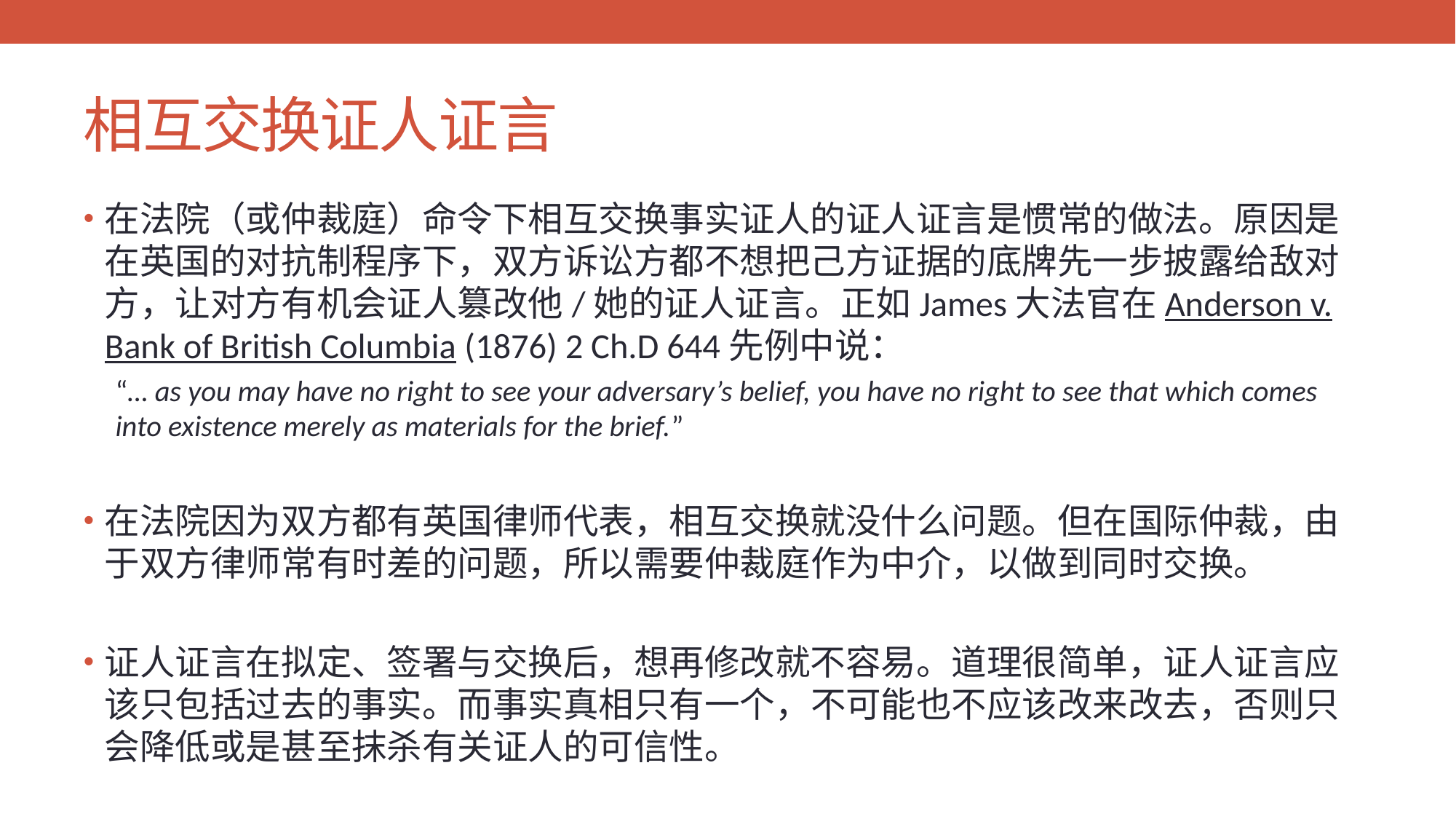

# 相互交换证人证言
在法院（或仲裁庭）命令下相互交换事实证人的证人证言是惯常的做法。原因是在英国的对抗制程序下，双方诉讼方都不想把己方证据的底牌先一步披露给敌对方，让对方有机会证人篡改他/她的证人证言。正如James大法官在Anderson v. Bank of British Columbia (1876) 2 Ch.D 644先例中说：
“… as you may have no right to see your adversary’s belief, you have no right to see that which comes into existence merely as materials for the brief.”

在法院因为双方都有英国律师代表，相互交换就没什么问题。但在国际仲裁，由于双方律师常有时差的问题，所以需要仲裁庭作为中介，以做到同时交换。

证人证言在拟定、签署与交换后，想再修改就不容易。道理很简单，证人证言应该只包括过去的事实。而事实真相只有一个，不可能也不应该改来改去，否则只会降低或是甚至抹杀有关证人的可信性。